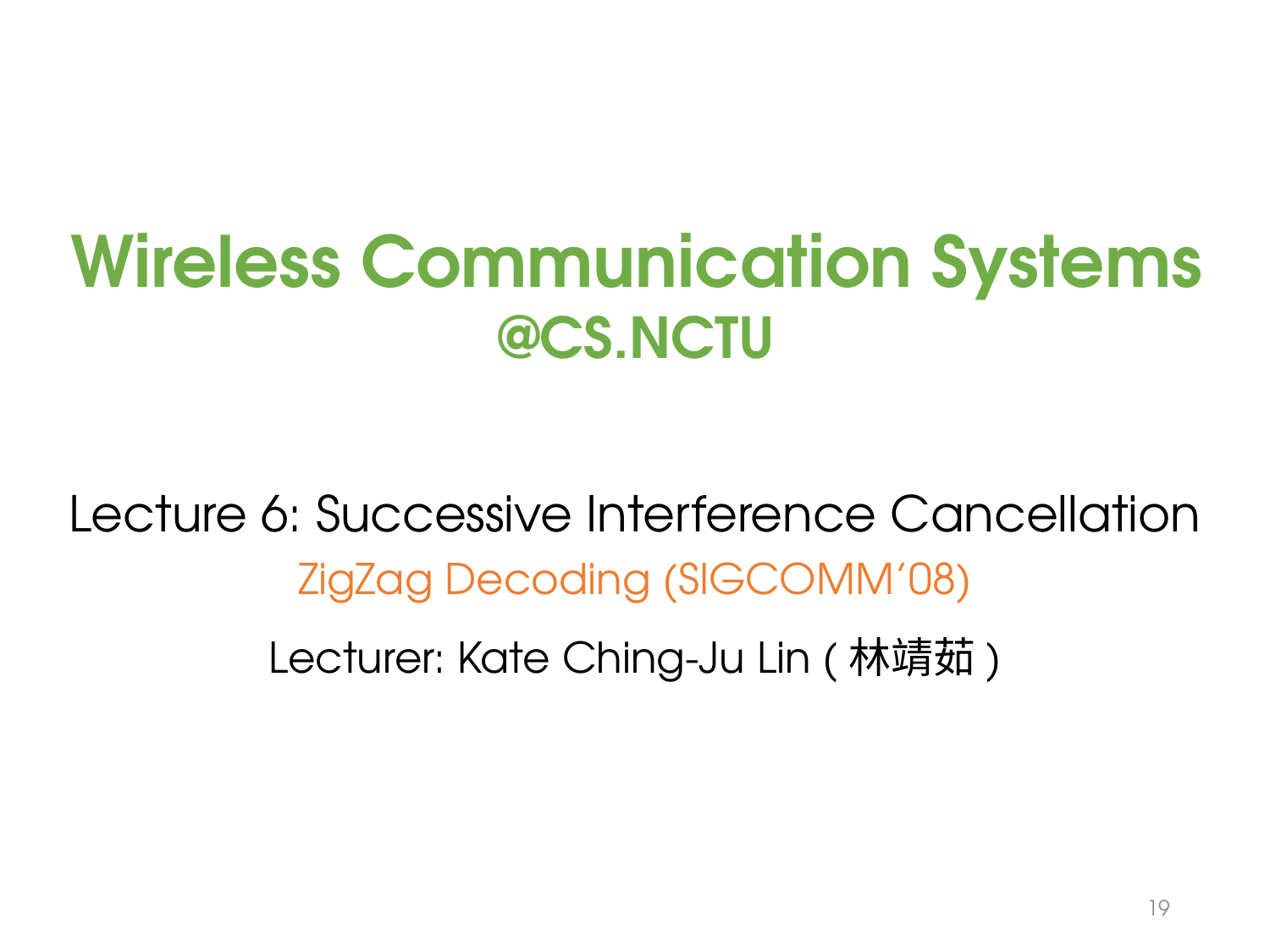

# Wireless Communication Systems @CS.NCTU
Lecture 6: Successive Interference Cancellation
ZigZag Decoding (SIGCOMM’08)
Lecturer: Kate Ching-Ju Lin (林靖茹)
19